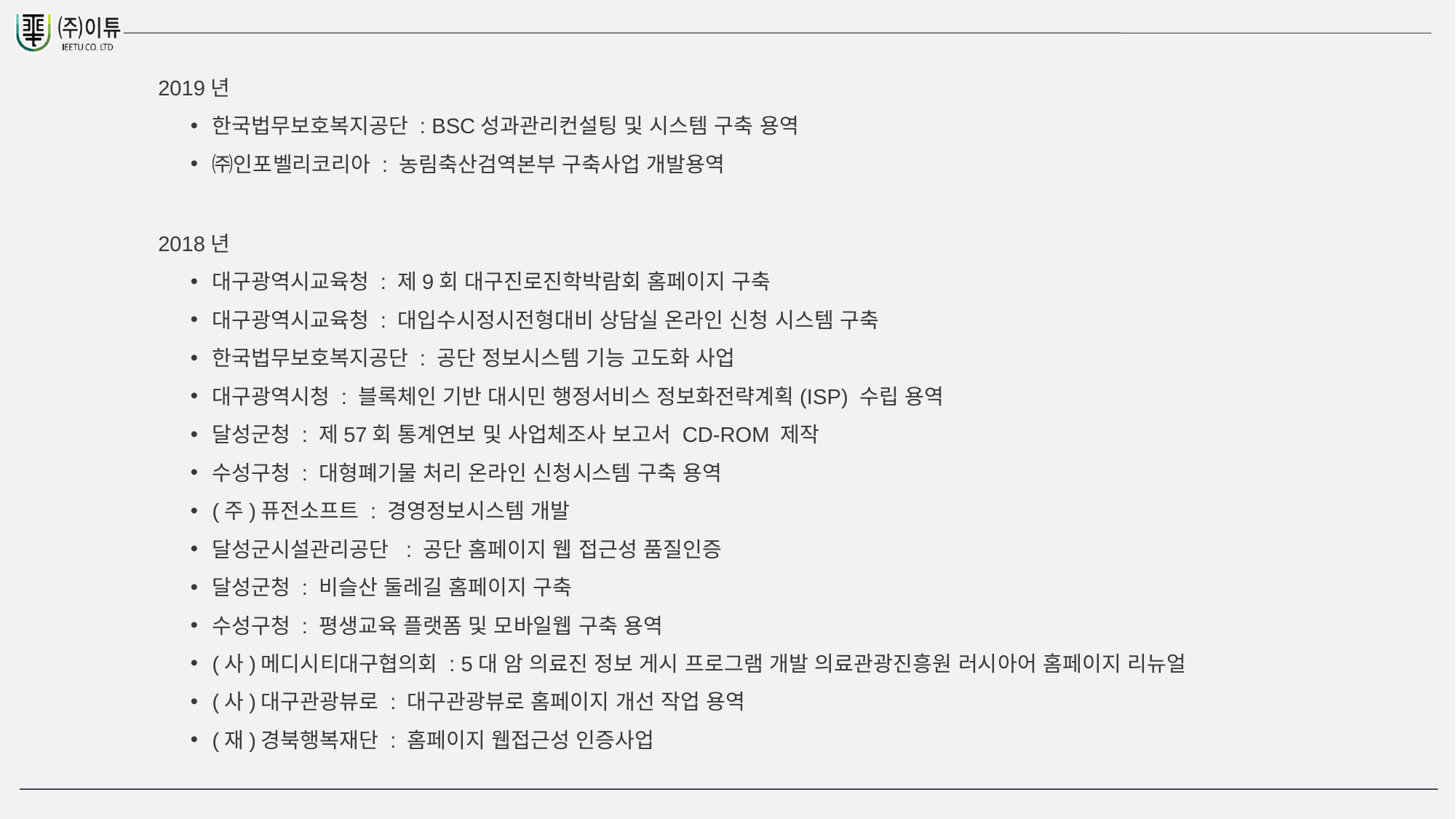

2019년
한국법무보호복지공단 : BSC성과관리컨설팅 및 시스템 구축 용역
㈜인포벨리코리아 : 농림축산검역본부 구축사업 개발용역

2018년
대구광역시교육청 : 제9회 대구진로진학박람회 홈페이지 구축
대구광역시교육청 : 대입수시정시전형대비 상담실 온라인 신청 시스템 구축
한국법무보호복지공단 : 공단 정보시스템 기능 고도화 사업
대구광역시청 : 블록체인 기반 대시민 행정서비스 정보화전략계획(ISP) 수립 용역
달성군청 : 제57회 통계연보 및 사업체조사 보고서 CD-ROM 제작
수성구청 : 대형폐기물 처리 온라인 신청시스템 구축 용역
(주)퓨전소프트 : 경영정보시스템 개발
달성군시설관리공단  : 공단 홈페이지 웹 접근성 품질인증
달성군청 : 비슬산 둘레길 홈페이지 구축
수성구청 : 평생교육 플랫폼 및 모바일웹 구축 용역
(사)메디시티대구협의회 : 5대 암 의료진 정보 게시 프로그램 개발 의료관광진흥원 러시아어 홈페이지 리뉴얼
(사)대구관광뷰로 : 대구관광뷰로 홈페이지 개선 작업 용역
(재)경북행복재단 : 홈페이지 웹접근성 인증사업